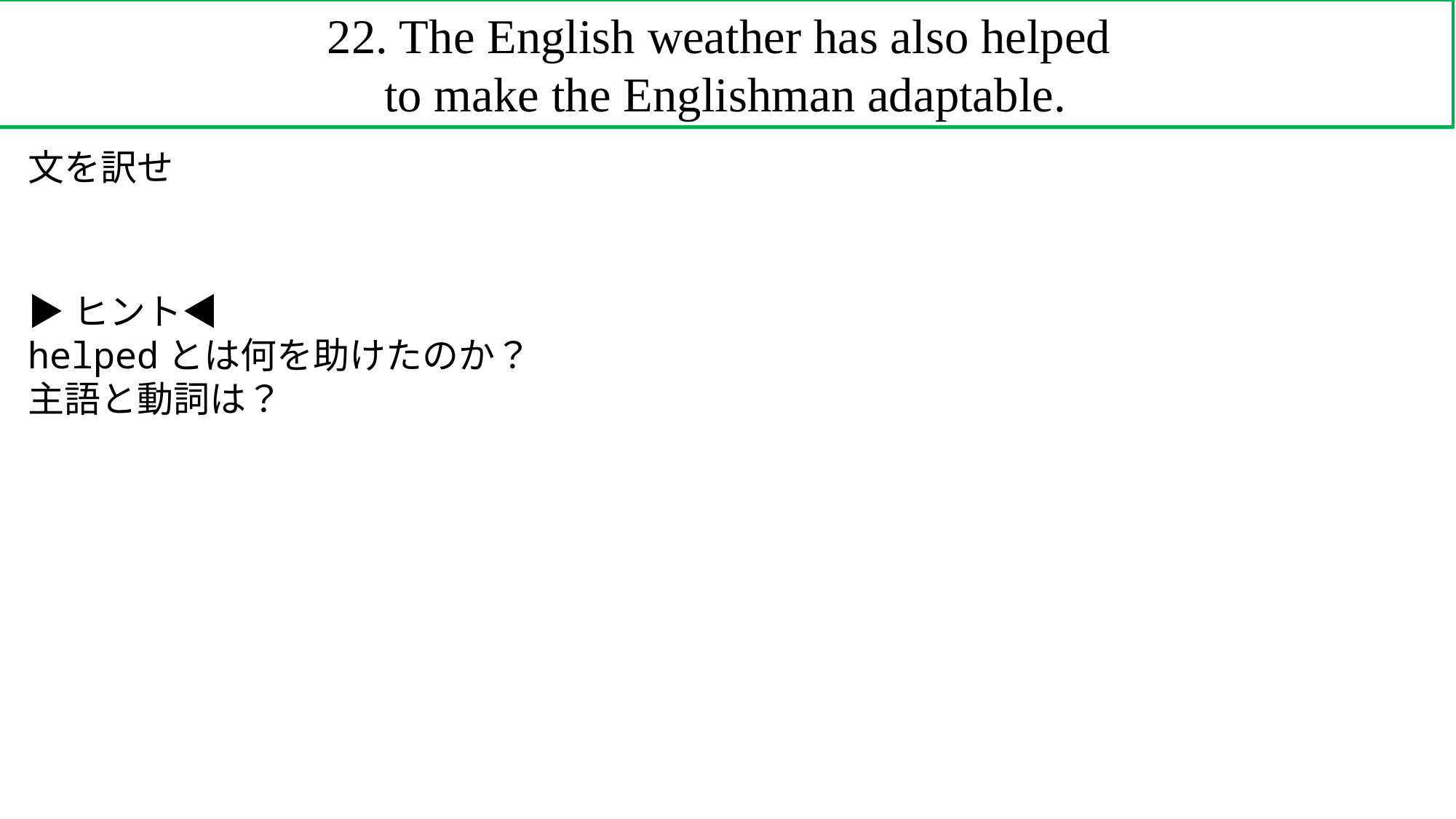

22. The English weather has also helped
to make the Englishman adaptable.
文を訳せ
▶ヒント◀
helpedとは何を助けたのか？
主語と動詞は？